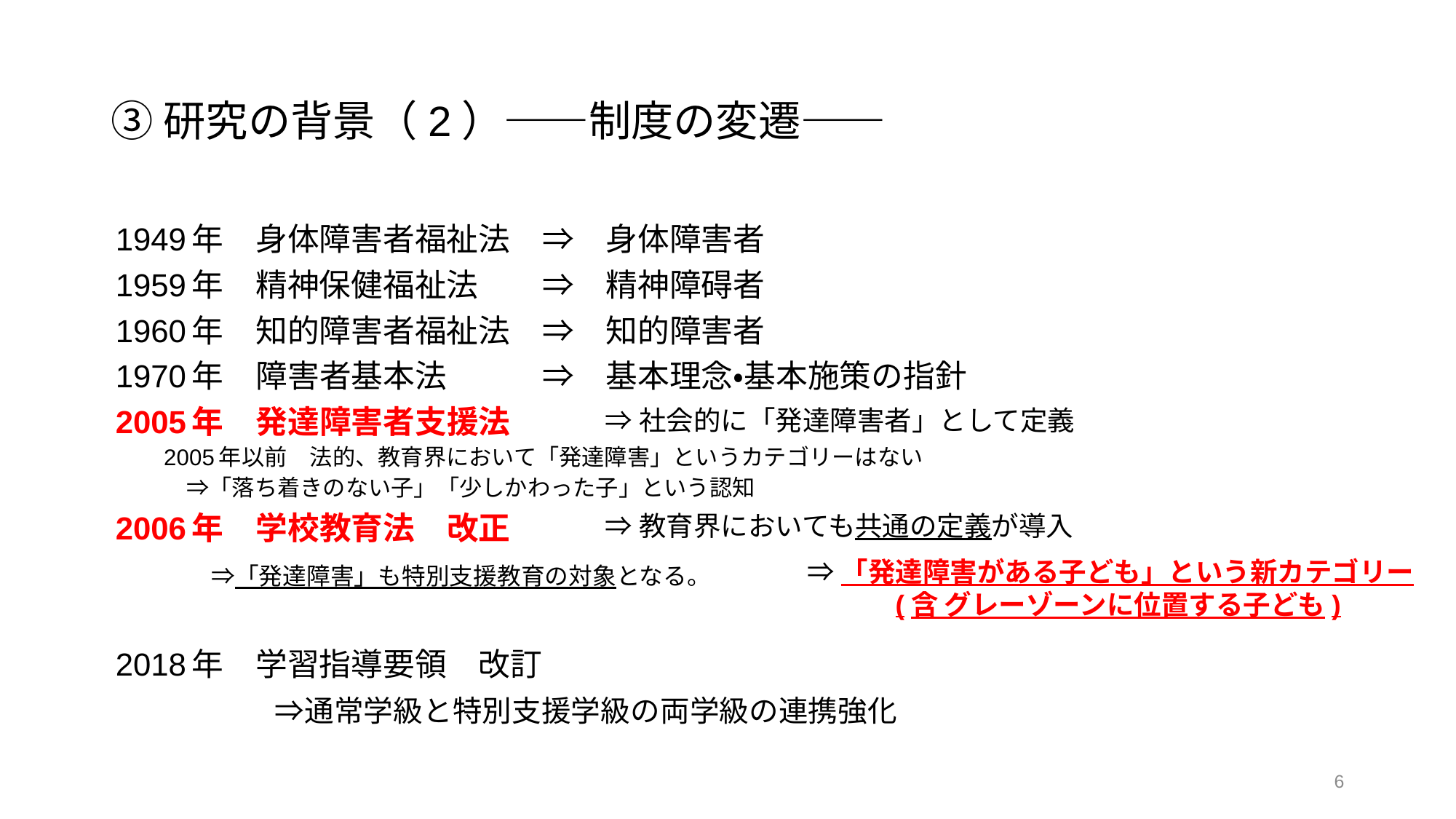

# ③研究の背景（2）――制度の変遷――
1949年　身体障害者福祉法　⇒　身体障害者
1959年　精神保健福祉法　　⇒　精神障碍者
1960年　知的障害者福祉法　⇒　知的障害者
1970年　障害者基本法　　　⇒　基本理念・基本施策の指針
2005年　発達障害者支援法
2005年以前　法的、教育界において「発達障害」というカテゴリーはない
　⇒「落ち着きのない子」「少しかわった子」という認知
2006年　学校教育法　改正
　　　⇒「発達障害」も特別支援教育の対象となる。

2018年　学習指導要領　改訂
　　　　　⇒通常学級と特別支援学級の両学級の連携強化
⇒社会的に「発達障害者」として定義
⇒教育界においても共通の定義が導入
⇒「発達障害がある子ども」という新カテゴリー
　　　(含 グレーゾーンに位置する子ども)

6